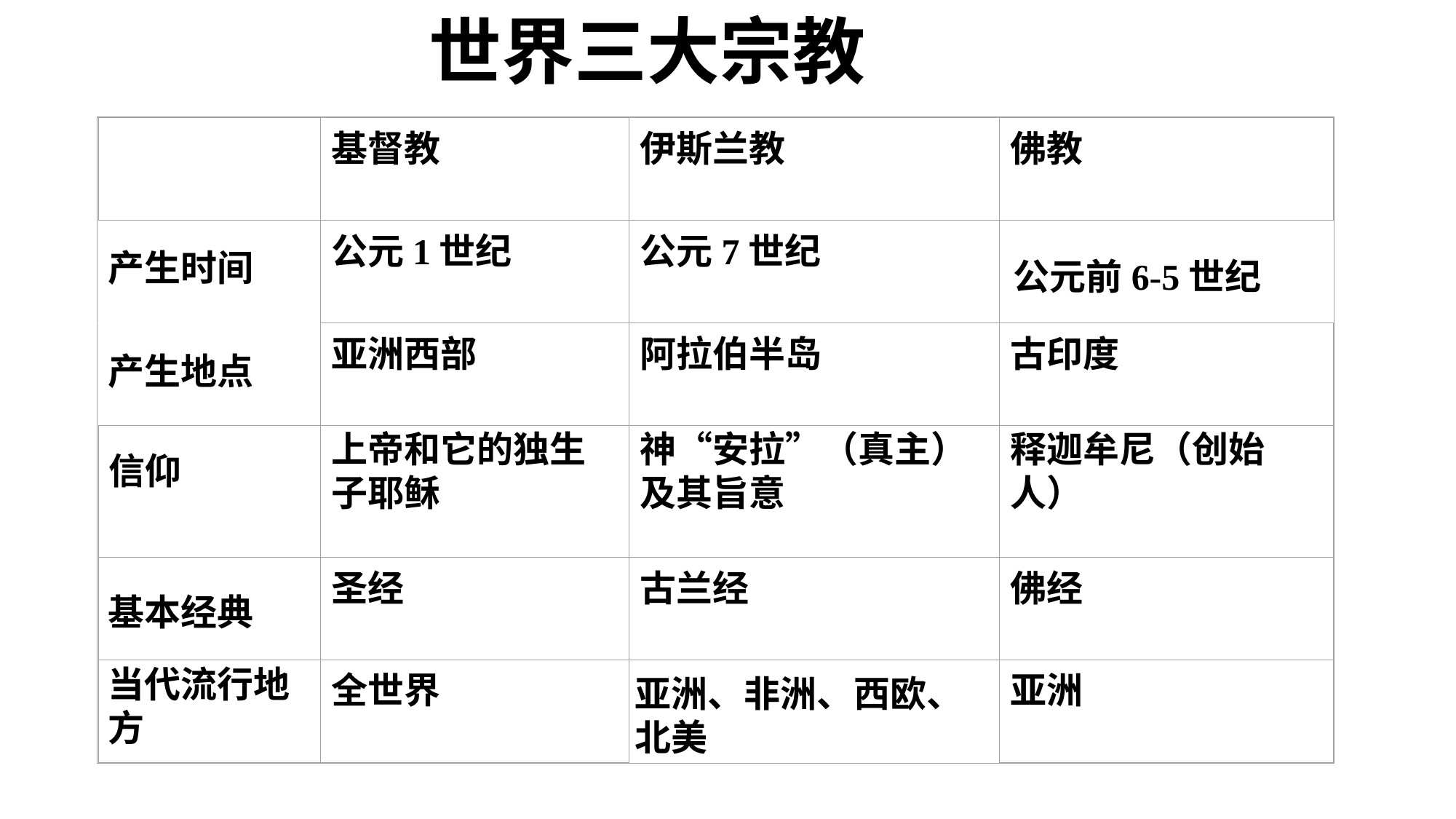

世界三大宗教

基督教

伊斯兰教

佛教

公元1世纪

公元7世纪

产生时间

公元前6-5世纪

亚洲西部

阿拉伯半岛

古印度

产生地点

信仰

上帝和它的独生子耶稣

神“安拉”（真主）及其旨意

释迦牟尼（创始人）

圣经

古兰经

佛经

基本经典

全世界

亚洲

当代流行地方

亚洲、非洲、西欧、北美